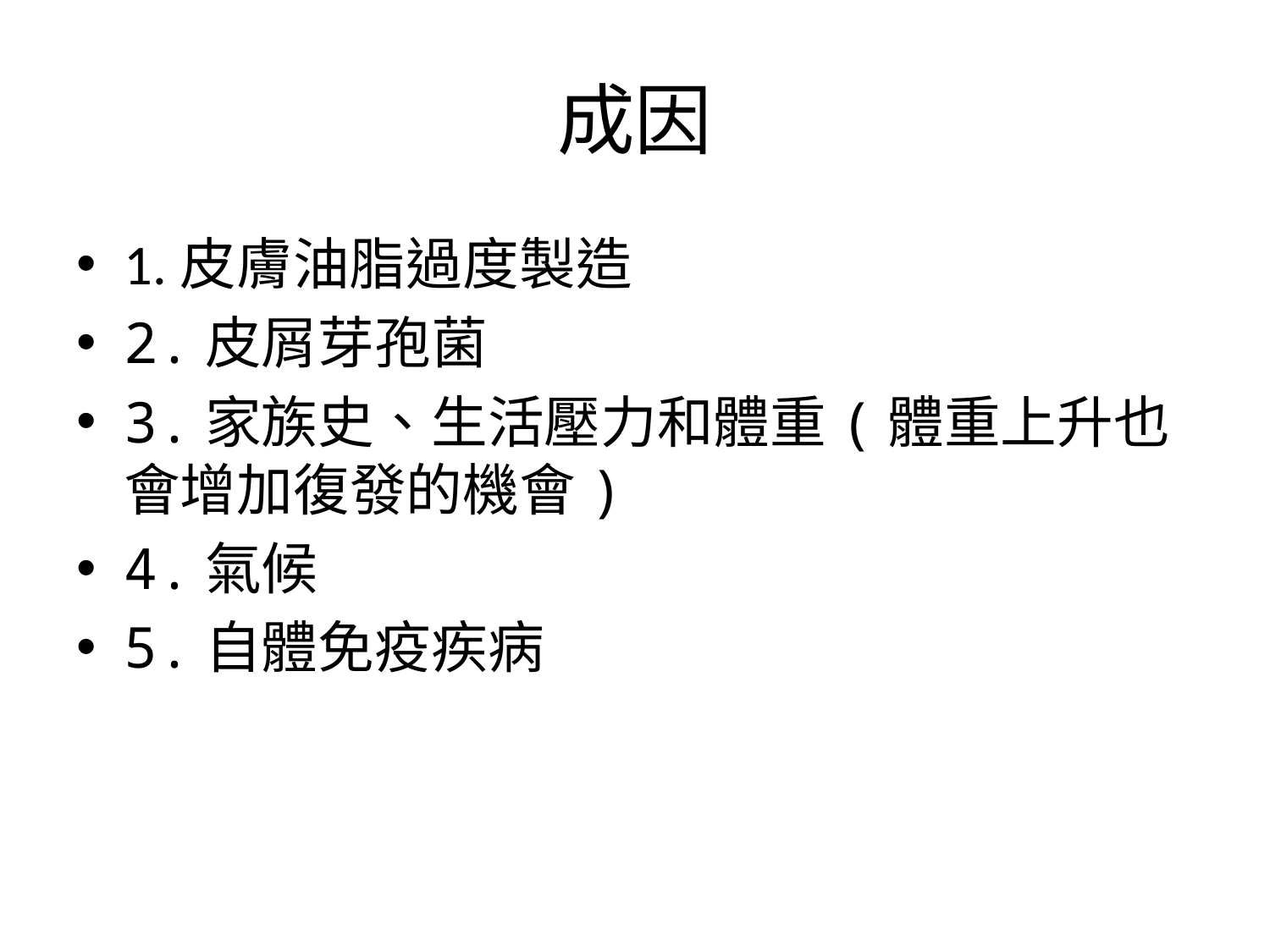

# 成因
1.皮膚油脂過度製造
2.皮屑芽孢菌
3.家族史、生活壓力和體重(體重上升也會增加復發的機會)
4.氣候
5.自體免疫疾病